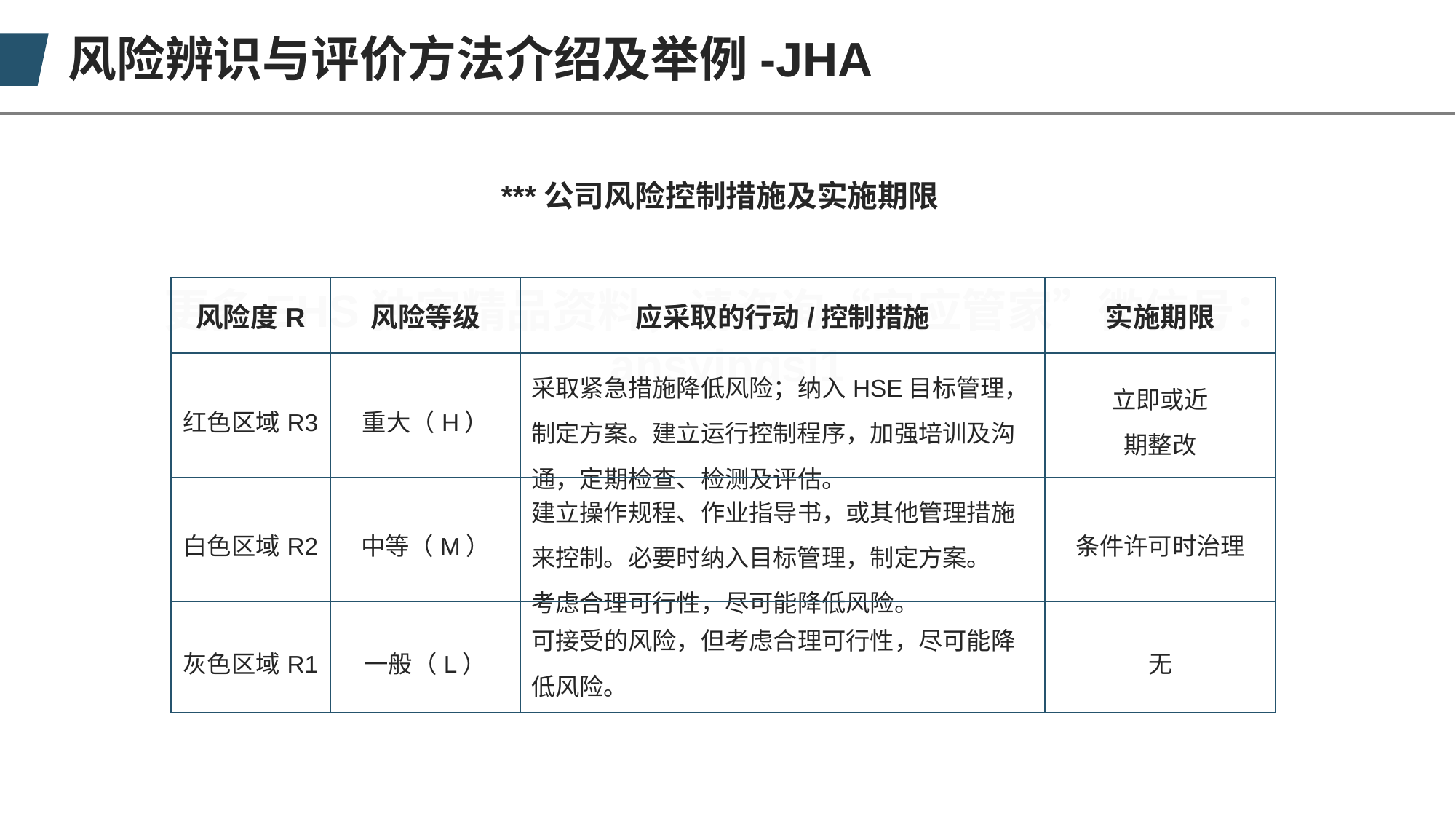

# 风险辨识与评价方法介绍及举例-JHA

***公司风险控制措施及实施期限
| 风险度R | 风险等级 | 应采取的行动/控制措施 | 实施期限 |
| --- | --- | --- | --- |
| 红色区域R3 | 重大（H） | 采取紧急措施降低风险；纳入HSE目标管理，制定方案。建立运行控制程序，加强培训及沟 通，定期检查、检测及评估。 | 立即或近 期整改 |
| 白色区域R2 | 中等（M） | 建立操作规程、作业指导书，或其他管理措施 来控制。必要时纳入目标管理，制定方案。 考虑合理可行性，尽可能降低风险。 | 条件许可时治理 |
| 灰色区域R1 | 一般（L） | 可接受的风险，但考虑合理可行性，尽可能降 低风险。 | 无 |